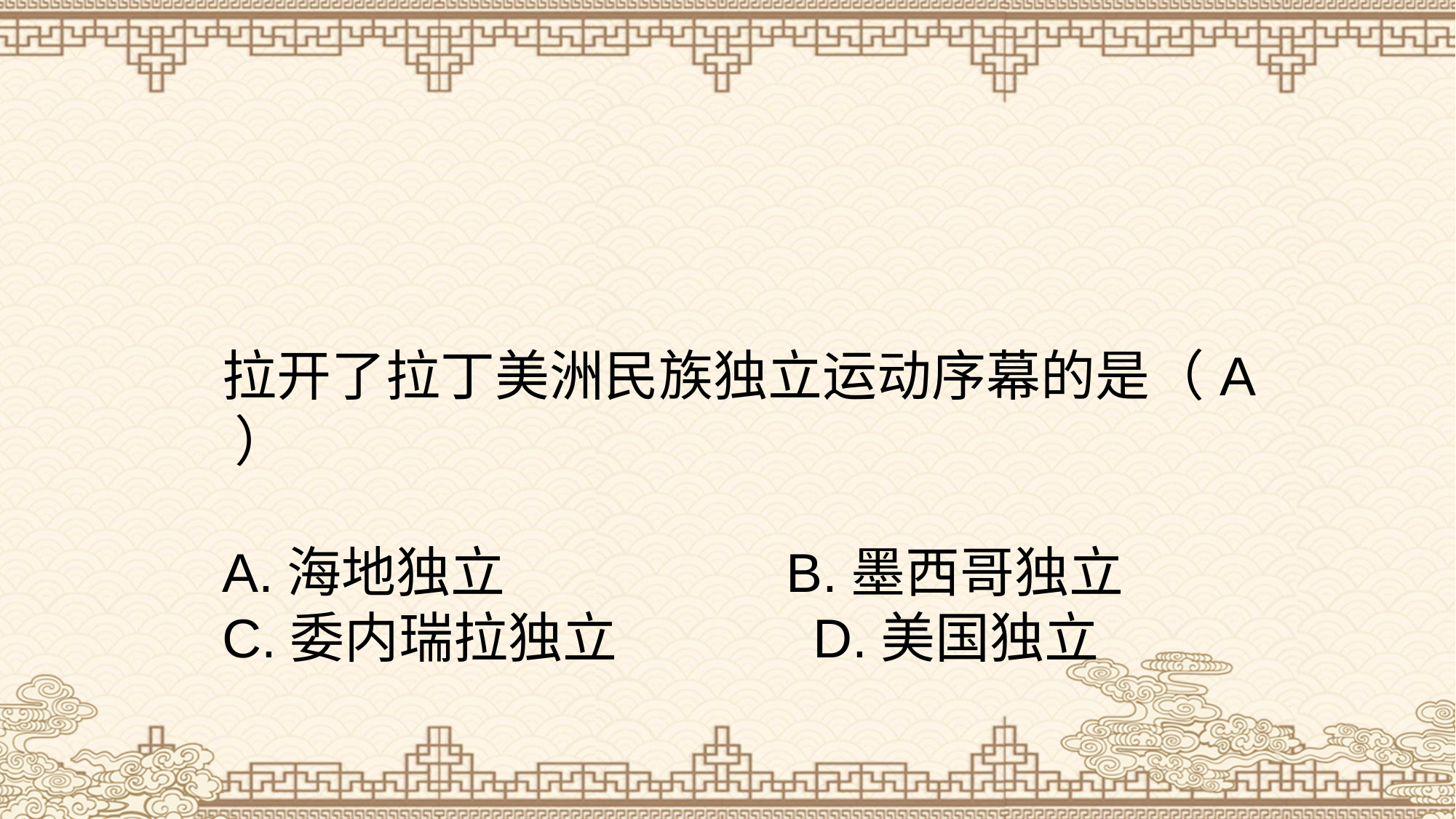

拉开了拉丁美洲民族独立运动序幕的是（    ）

A.海地独立                      B.墨西哥独立
C.委内瑞拉独立               D.美国独立
A